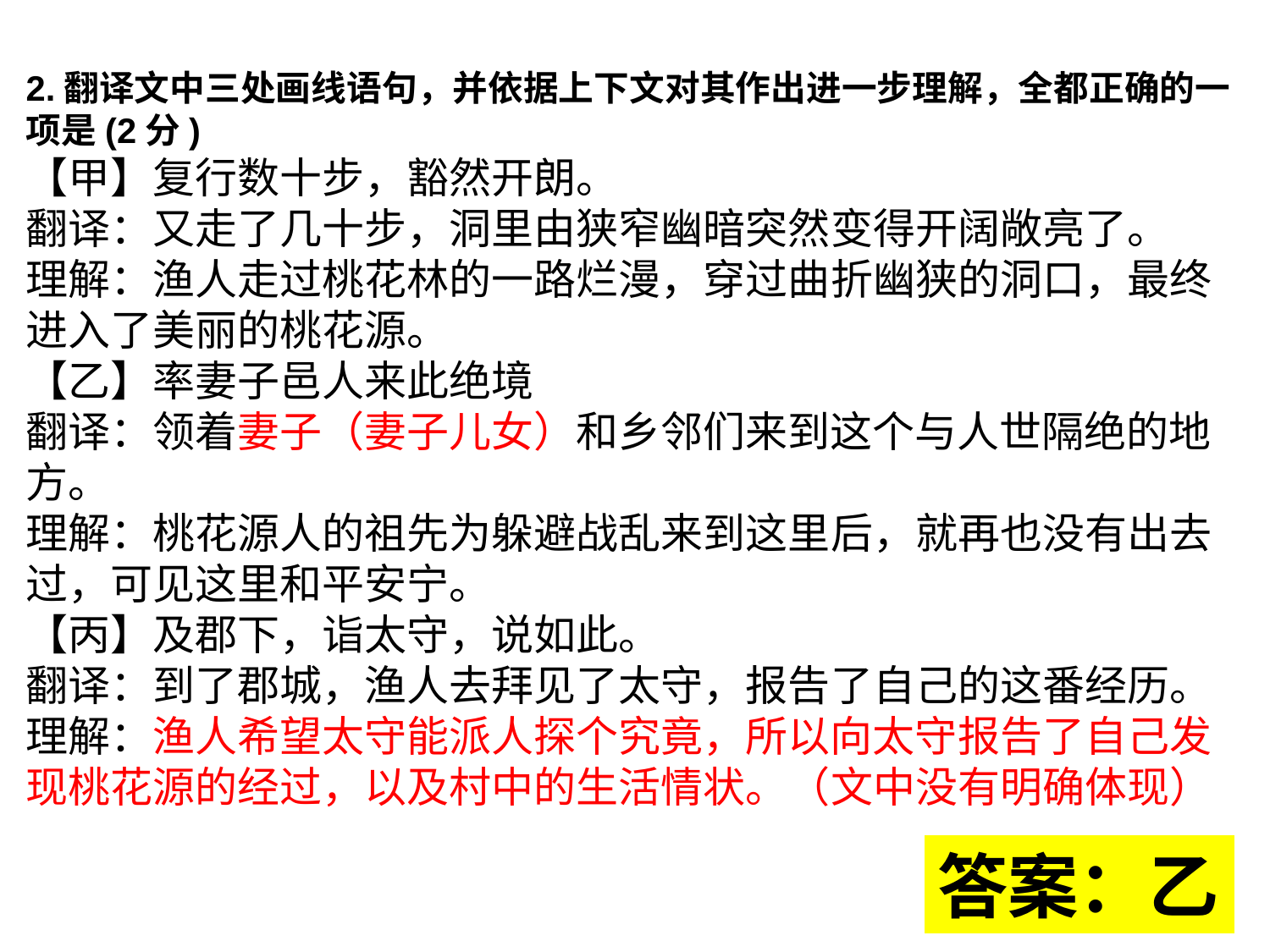

2.翻译文中三处画线语句，并依据上下文对其作出进一步理解，全都正确的一项是(2分)
【甲】复行数十步，豁然开朗。
翻译：又走了几十步，洞里由狭窄幽暗突然变得开阔敞亮了。
理解：渔人走过桃花林的一路烂漫，穿过曲折幽狭的洞口，最终进入了美丽的桃花源。
【乙】率妻子邑人来此绝境
翻译：领着妻子（妻子儿女）和乡邻们来到这个与人世隔绝的地方。
理解：桃花源人的祖先为躲避战乱来到这里后，就再也没有出去过，可见这里和平安宁。
【丙】及郡下，诣太守，说如此。
翻译：到了郡城，渔人去拜见了太守，报告了自己的这番经历。
理解：渔人希望太守能派人探个究竟，所以向太守报告了自己发现桃花源的经过，以及村中的生活情状。（文中没有明确体现）
答案：乙